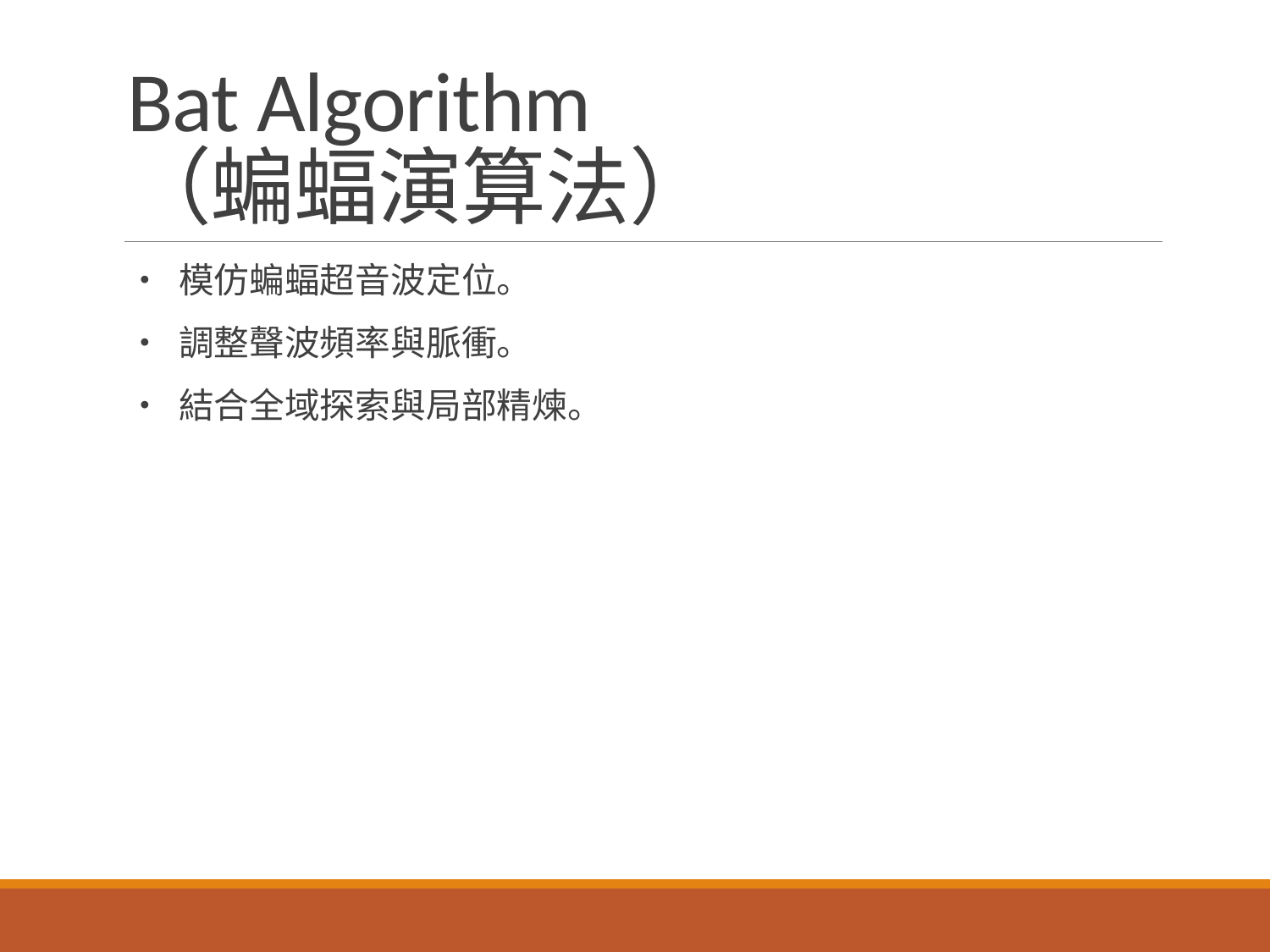

# Bat Algorithm （蝙蝠演算法）
• 模仿蝙蝠超音波定位。
• 調整聲波頻率與脈衝。
• 結合全域探索與局部精煉。